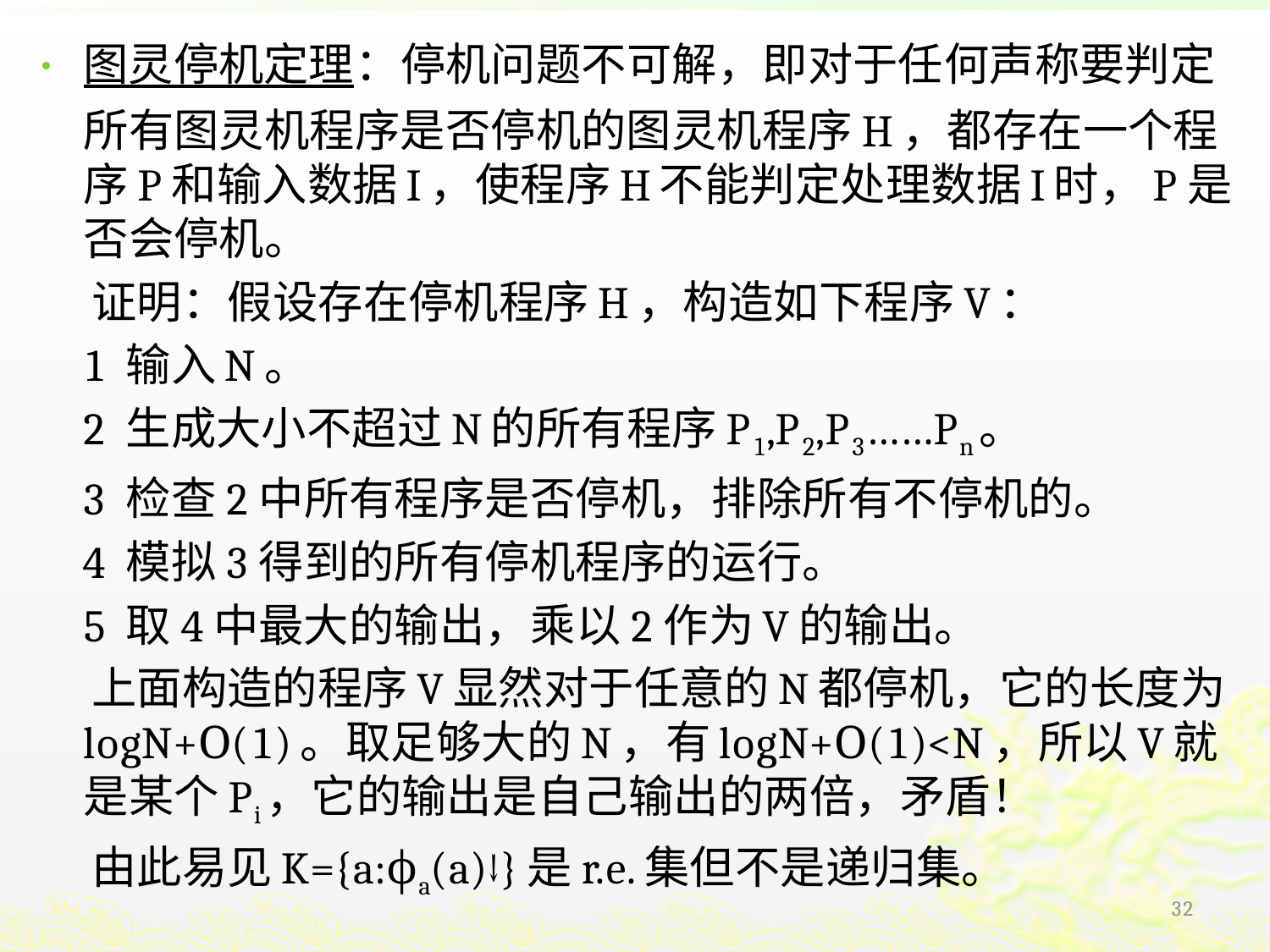

图灵停机定理：停机问题不可解，即对于任何声称要判定所有图灵机程序是否停机的图灵机程序H，都存在一个程序P和输入数据I，使程序H不能判定处理数据I时，P是否会停机。
    证明：假设存在停机程序H，构造如下程序V：
    1 输入N。
    2 生成大小不超过N的所有程序P1,P2,P3……Pn。
    3 检查2中所有程序是否停机，排除所有不停机的。
    4 模拟3得到的所有停机程序的运行。
    5 取4中最大的输出，乘以2作为V的输出。
    上面构造的程序V显然对于任意的N都停机，它的长度为logN+Ο(1)。取足够大的N，有logN+Ο(1)<N，所以V就是某个Pi，它的输出是自己输出的两倍，矛盾！
    由此易见K={a:ϕa(a)↓}是r.e.集但不是递归集。
32